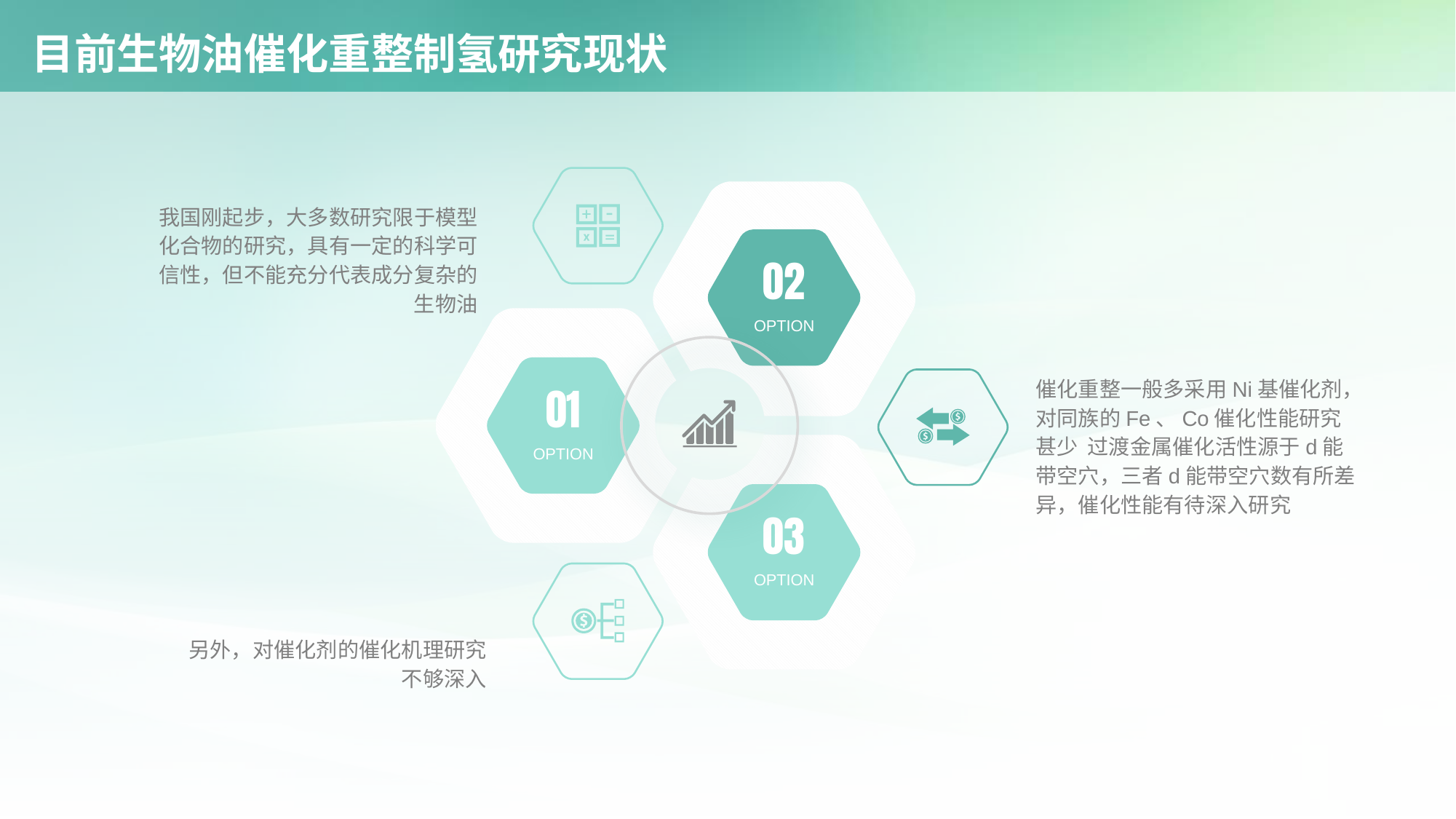

# 目前生物油催化重整制氢研究现状

我国刚起步，大多数研究限于模型化合物的研究，具有一定的科学可信性，但不能充分代表成分复杂的生物油

02
OPTION

催化重整一般多采用Ni基催化剂，对同族的Fe、Co催化性能研究甚少  过渡金属催化活性源于d能带空穴，三者d能带空穴数有所差异，催化性能有待深入研究

01
OPTION

03
OPTION

另外，对催化剂的催化机理研究不够深入